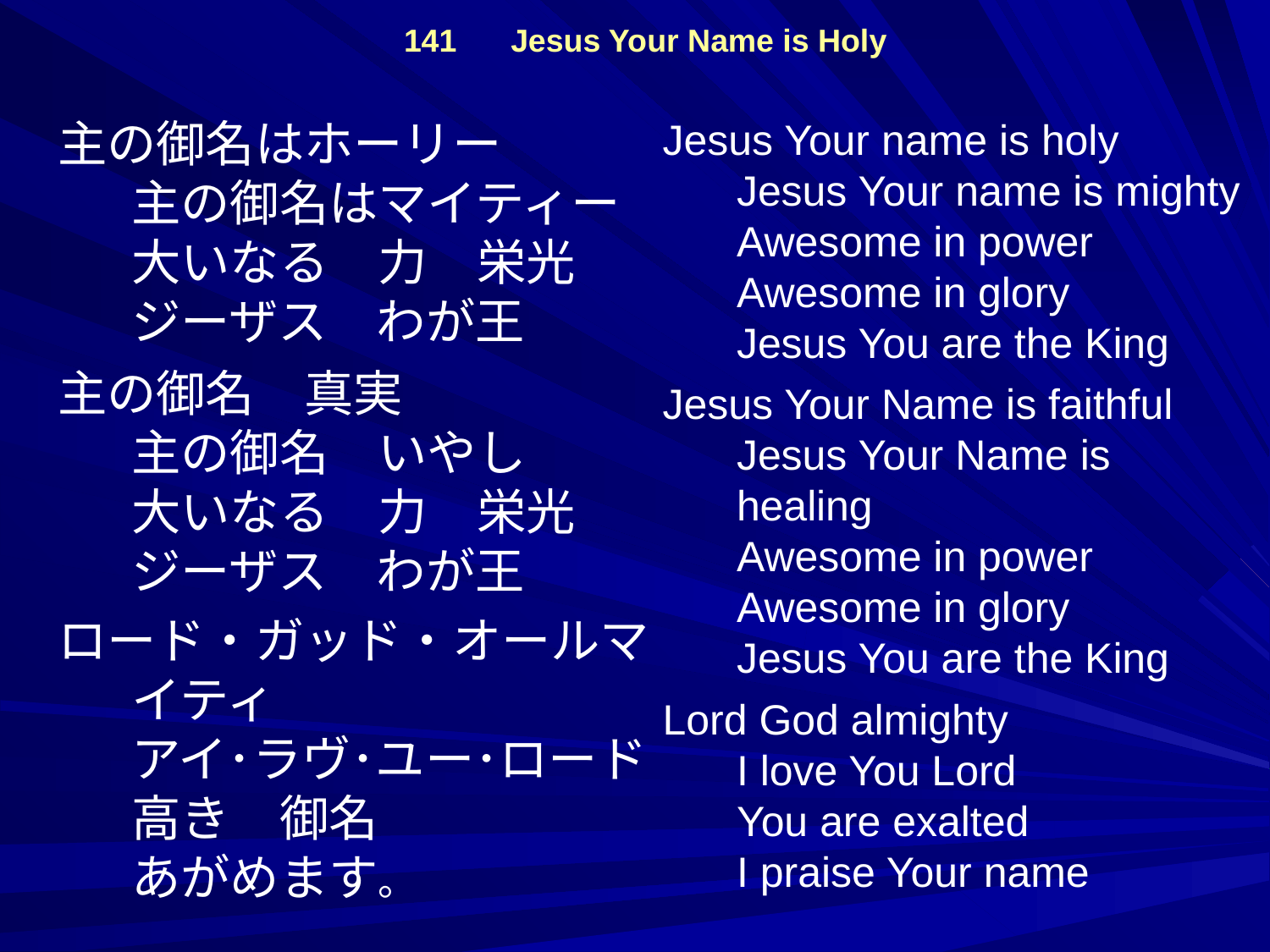

141　 Jesus Your Name is Holy
主の御名はホーリー
主の御名はマイティー
大いなる　力　栄光
ジーザス　わが王
主の御名　真実
主の御名　いやし
大いなる　力　栄光
ジーザス　わが王
ロード・ガッド・オールマイティ
アイ･ラヴ･ユー･ロード
高き　御名
あがめます。
Jesus Your name is holy
Jesus Your name is mighty
Awesome in power
Awesome in glory
Jesus You are the King
Jesus Your Name is faithful
Jesus Your Name is healing
Awesome in power
Awesome in glory
Jesus You are the King
Lord God almighty
I love You Lord
You are exalted
I praise Your name